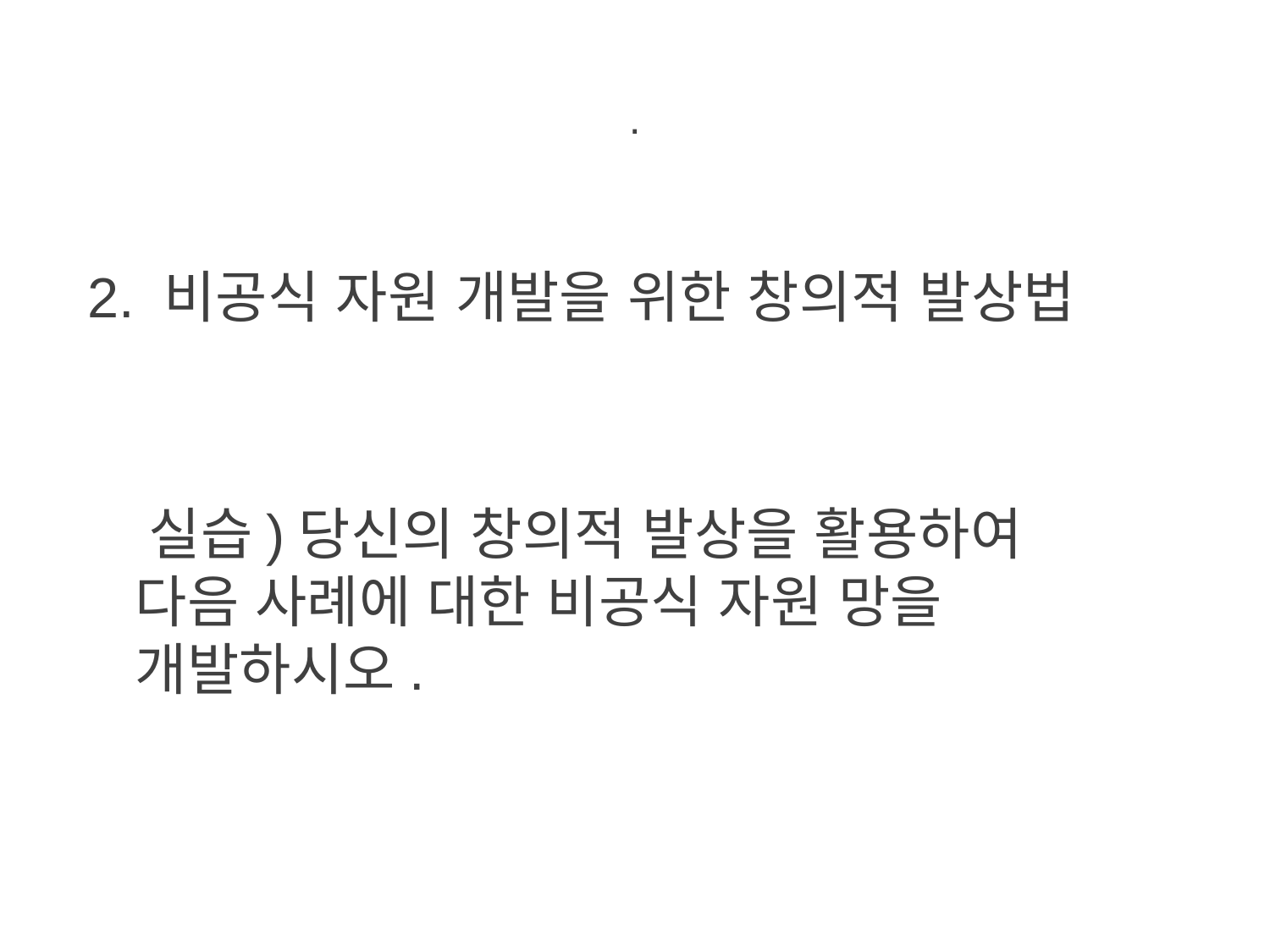

# .

2. 비공식 자원 개발을 위한 창의적 발상법

   실습)당신의 창의적 발상을 활용하여
다음 사례에 대한 비공식 자원 망을 개발하시오.